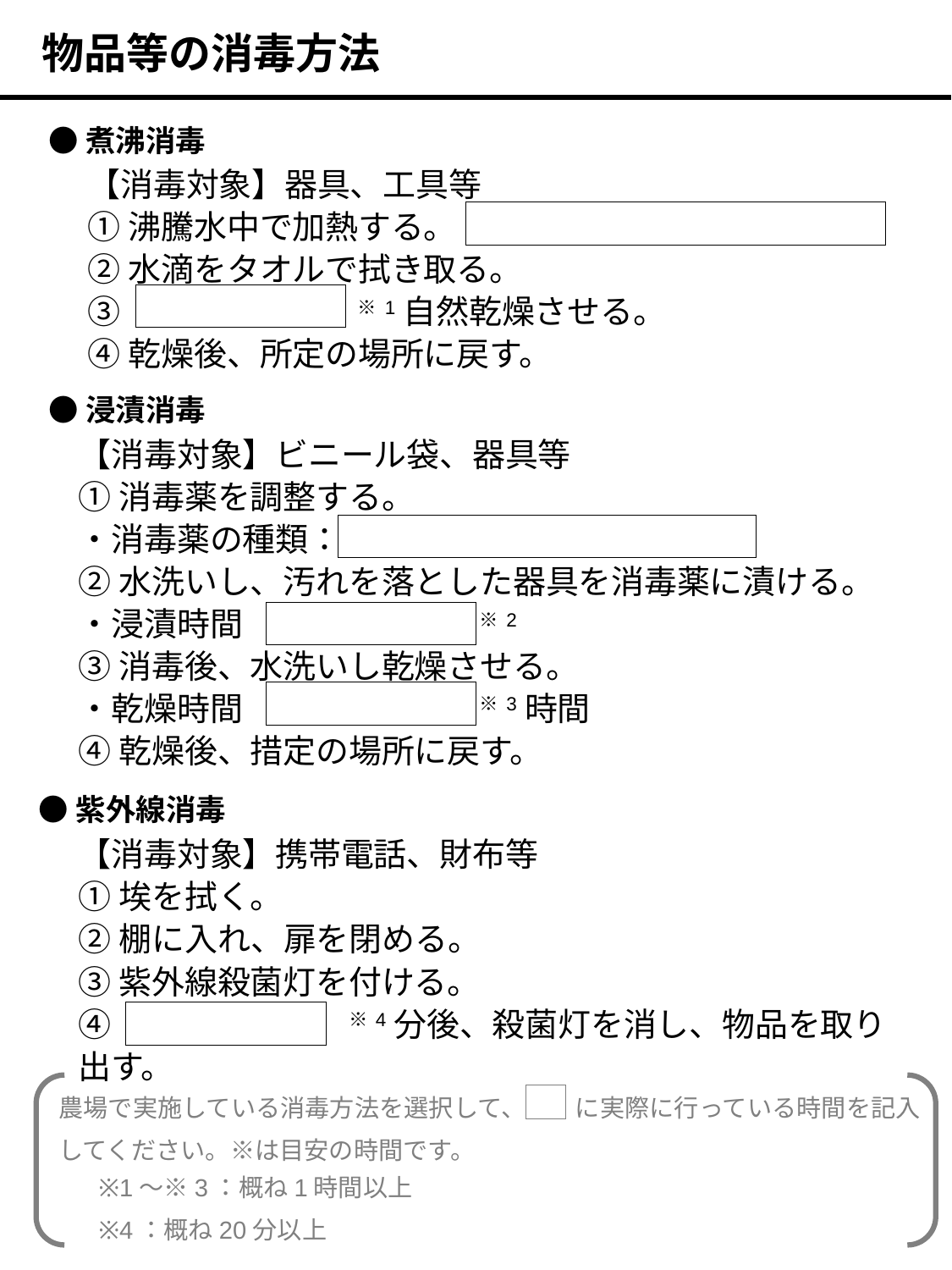

物品等の消毒方法
●煮沸消毒
【消毒対象】器具、工具等
①沸騰水中で加熱する。
②水滴をタオルで拭き取る。
③　　　　　　　※1自然乾燥させる。
④乾燥後、所定の場所に戻す。

●浸漬消毒
【消毒対象】ビニール袋、器具等
①消毒薬を調整する。
・消毒薬の種類：
②水洗いし、汚れを落とした器具を消毒薬に漬ける。
・浸漬時間　　　　　　 　※2
③消毒後、水洗いし乾燥させる。
・乾燥時間　　　　　　 　※3時間
④乾燥後、措定の場所に戻す。

●紫外線消毒
【消毒対象】携帯電話、財布等
①埃を拭く。
②棚に入れ、扉を閉める。
③紫外線殺菌灯を付ける。
④　　　　　　　※4分後、殺菌灯を消し、物品を取り出す。

農場で実施している消毒方法を選択して、　　に実際に行っている時間を記入してください。※は目安の時間です。

※1～※3：概ね1時間以上
※4：概ね20分以上